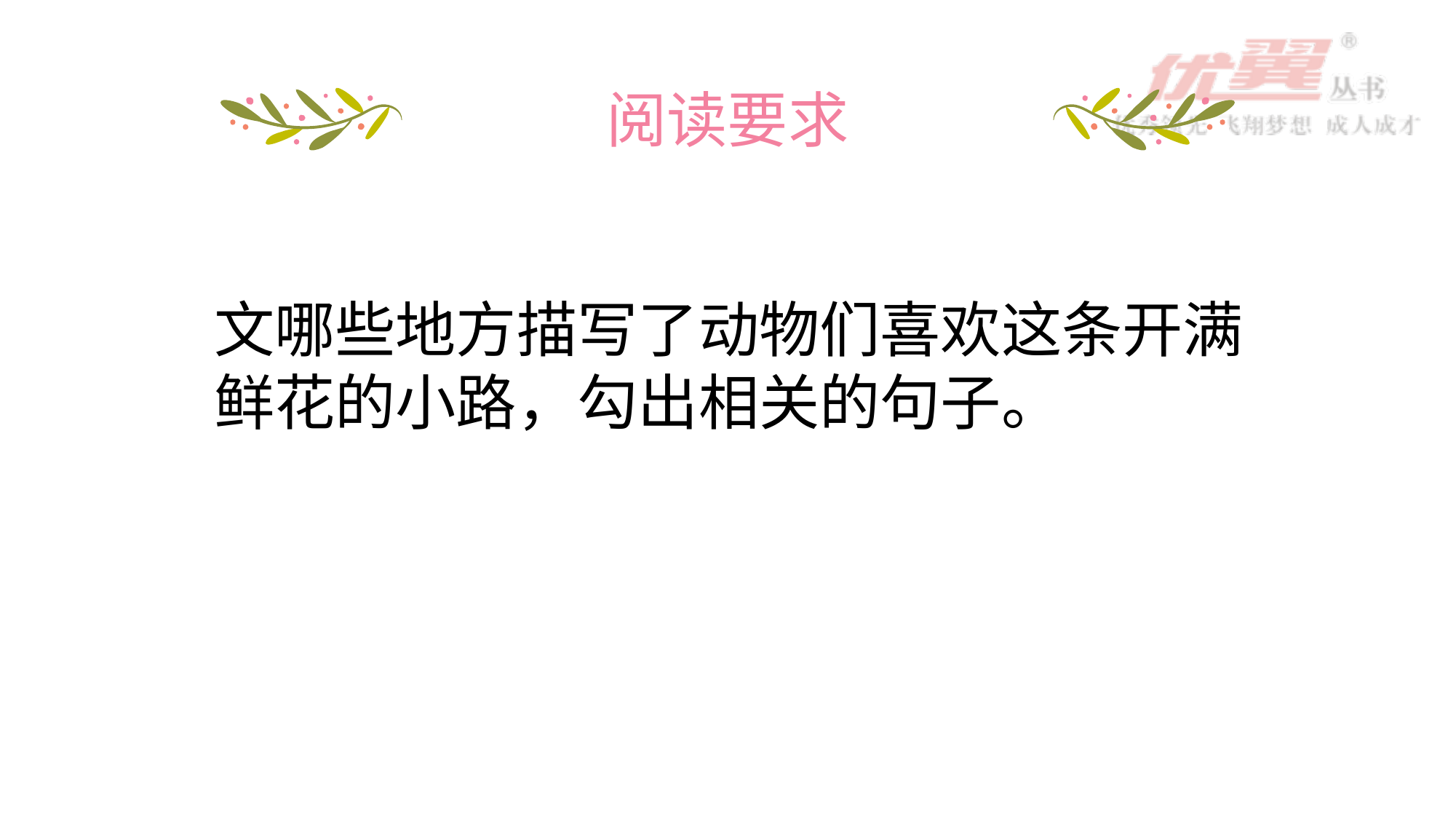

# 阅读要求
文哪些地方描写了动物们喜欢这条开满鲜花的小路，勾出相关的句子。